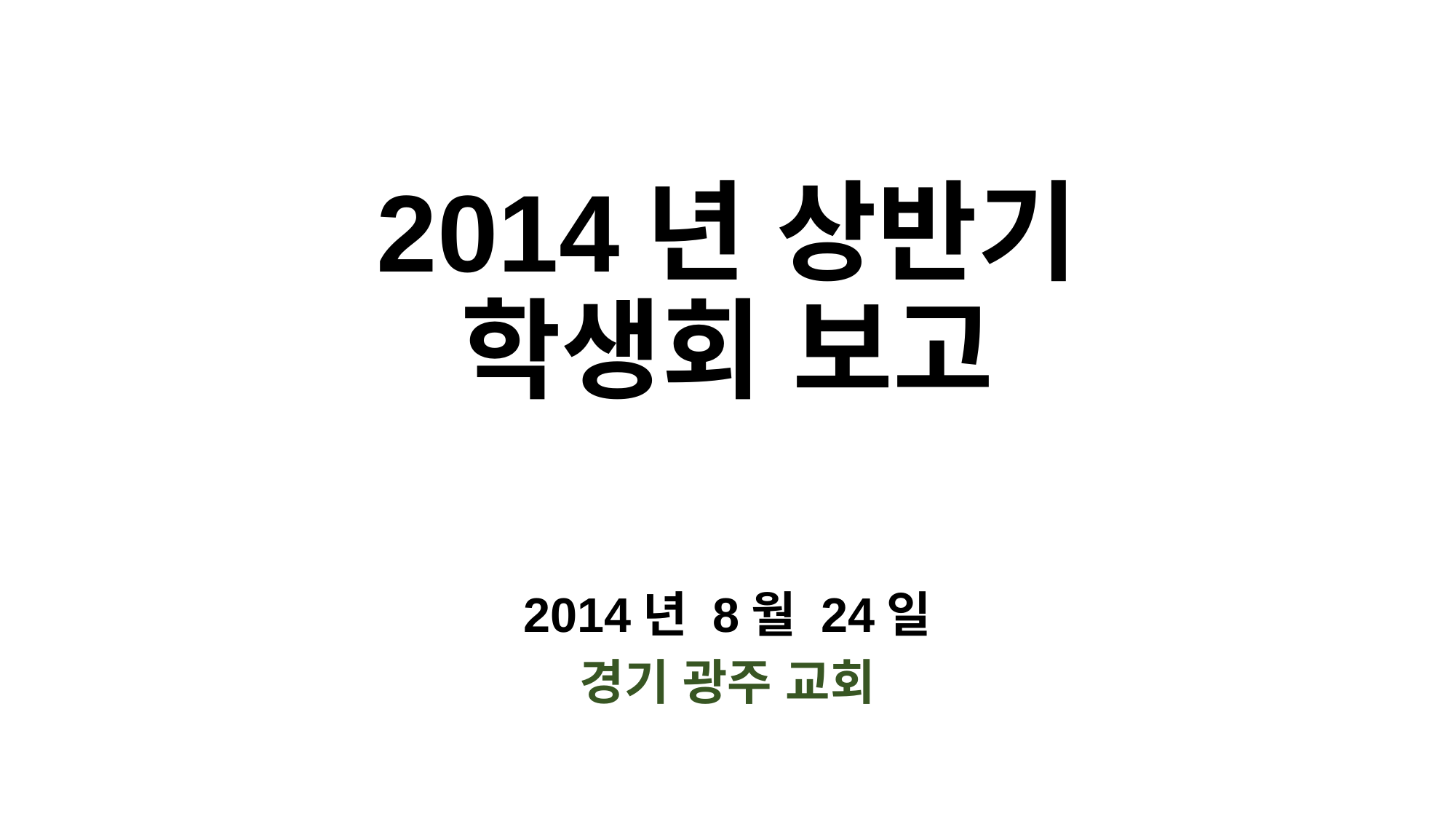

# 2014년 상반기 학생회 보고

2014년 8월 24일
경기 광주 교회